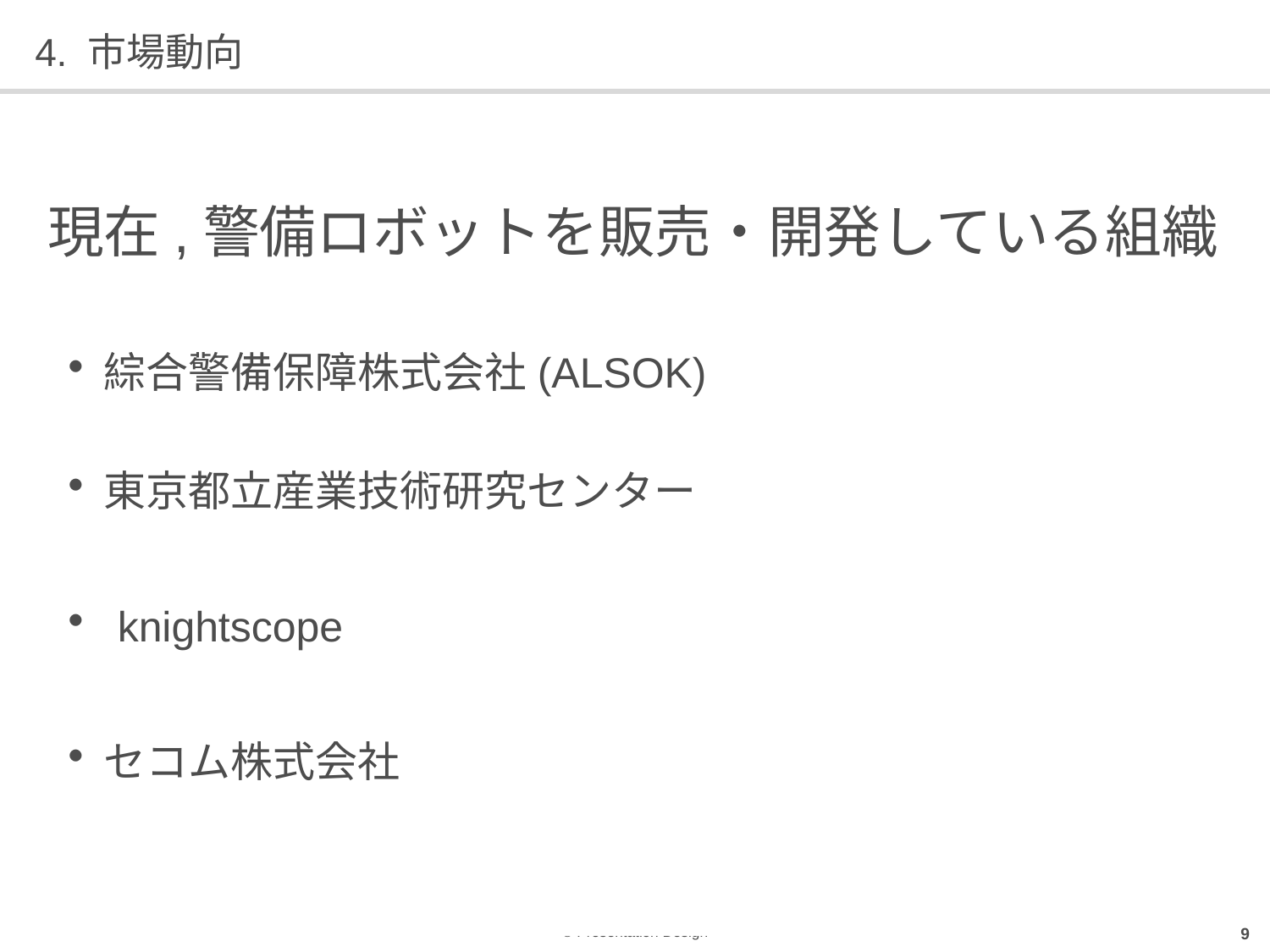

# 4. 市場動向
現在,警備ロボットを販売・開発している組織

・綜合警備保障株式会社(ALSOK)

・東京都立産業技術研究センター

・knightscope

・セコム株式会社

9